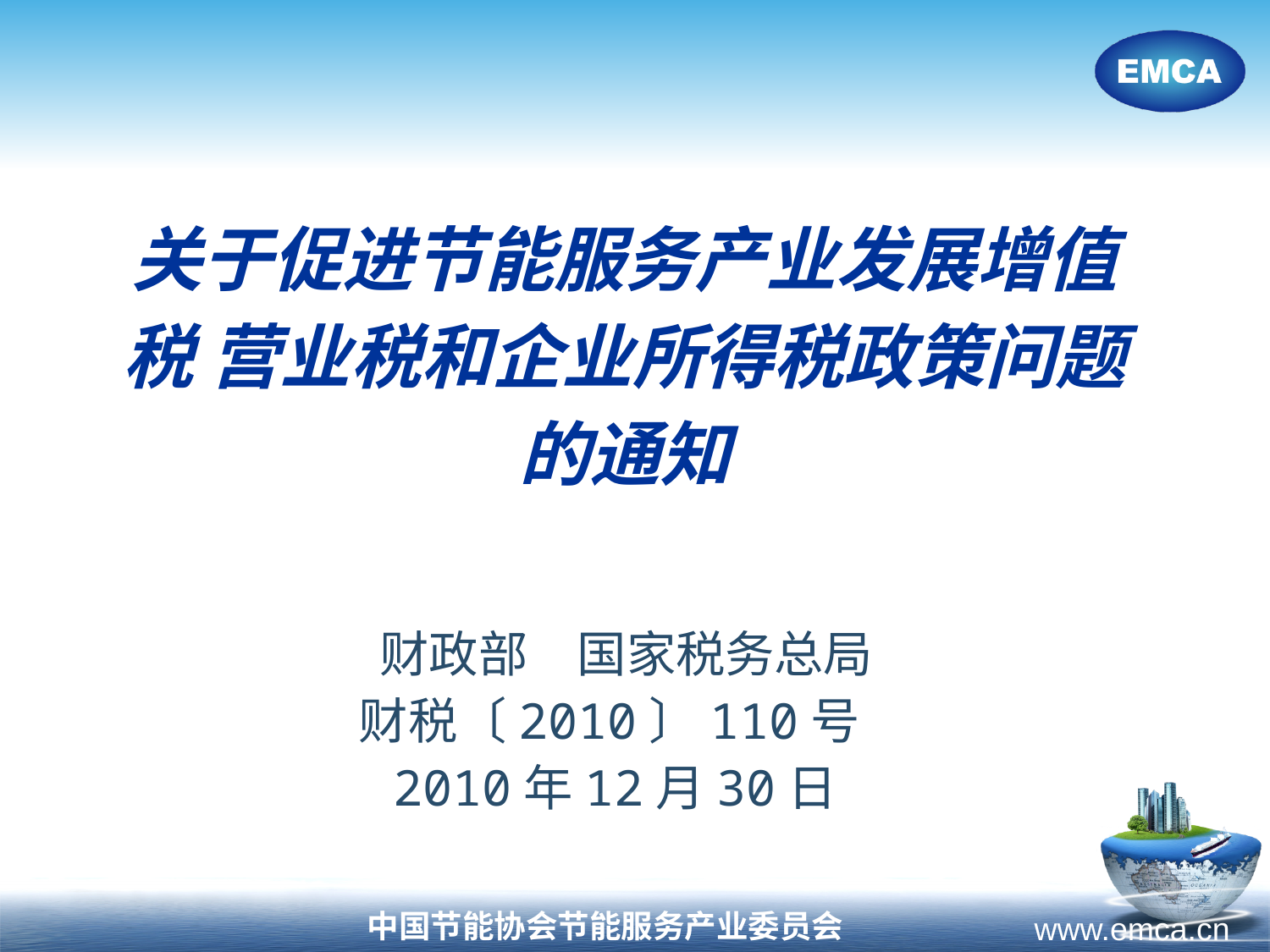

关于促进节能服务产业发展增值税 营业税和企业所得税政策问题的通知
 财政部　国家税务总局
财税〔2010〕110号
2010年12月30日